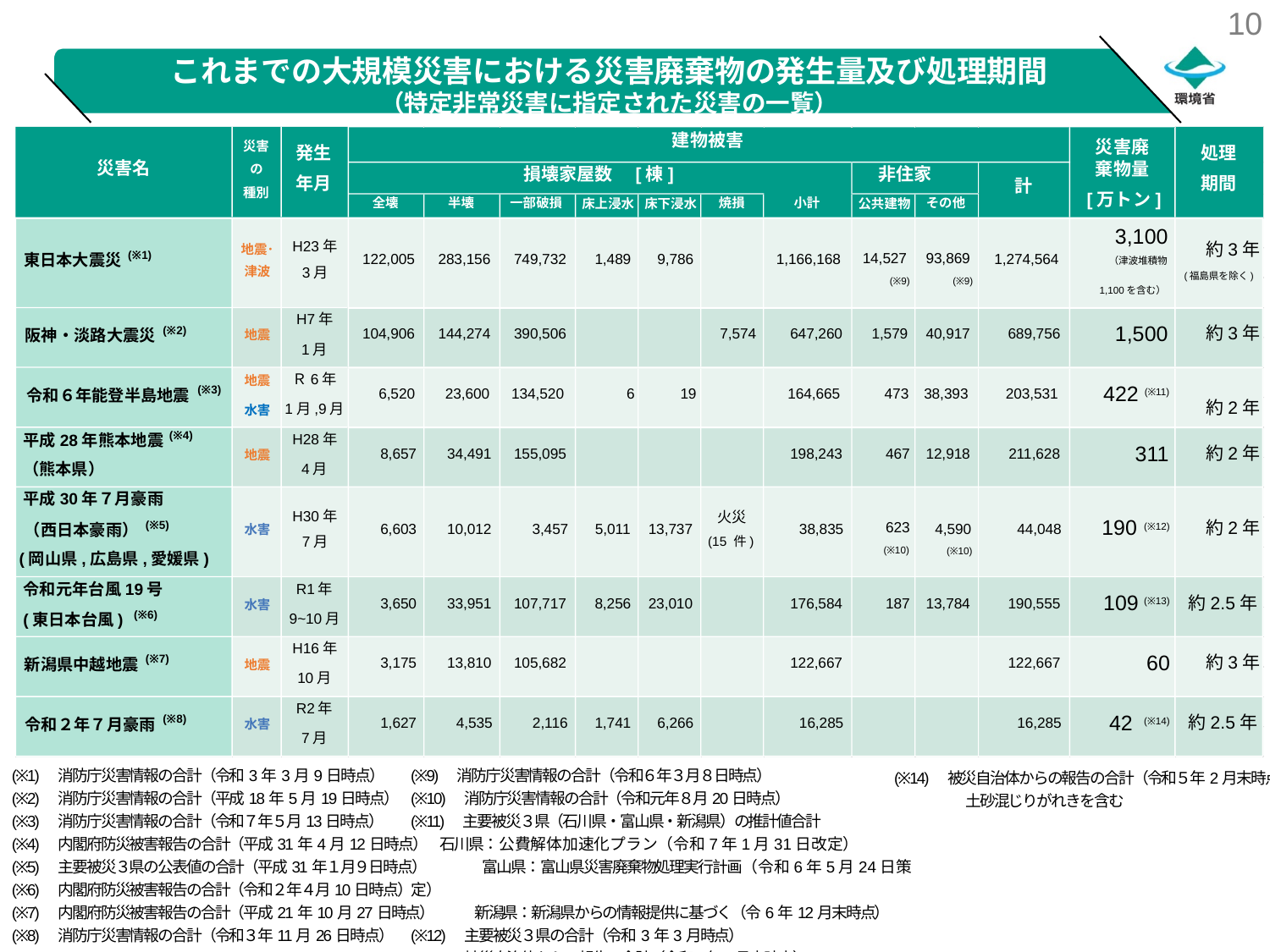

これまでの大規模災害における災害廃棄物の発生量及び処理期間
（特定非常災害に指定された災害の一覧）

建物被害
災害廃
災害
発生
処理
災害名
棄物量
の
損壊家屋数　[棟]
非住家
年月
期間
計
種別
 [万トン]
全壊
半壊
一部破損
焼損
小計
その他
床上浸水
床下浸水
公共建物

3,100

H23年
約3年
地震･
(※1)
14,527
93,869
東日本大震災
122,005
283,156
749,732
1,489
9,786
1,166,168
1,274,564
（津波堆積物
津波
3月
(福島県を除く)
(※9)
(※9)
   1,100を含む）

H7年
1,500
約3年
(※2)
104,906
144,274
390,506
7,574
647,260
1,579
40,917
689,756
阪神・淡路大震災
地震
1月

Ｒ6年
地震
422
(※3)
6,520
23,600
134,520
6
19
164,665
473
38,393
203,531
令和６年能登半島地震
(※11)
約2年
1月,9月
水害

(※4)
H28年
平成28年熊本地震
311
約2年
8,657
34,491
155,095
198,243
467
12,918
211,628
地震
（熊本県）
4月

平成30年７月豪雨

H30年
火災
   190
約2年
(※5)
623
6,603
10,012
3,457
5,011
13,737
38,835
4,590
44,048
（西日本豪雨）
(※12)
水害
7月
(15 件)
(※10)
(※10)
(岡山県,広島県,愛媛県)

令和元年台風19号
R1年
109
約2.5年
3,650
33,951
107,717
8,256
23,010
176,584
187
13,784
190,555
(※13)
水害
(※6)
9~10月
(東日本台風)

H16年
60
約3年
(※7)
3,175
13,810
105,682
122,667
122,667
新潟県中越地震
地震
10月

R2年
42
約2.5年
(※8)
1,627
4,535
2,116
1,741
6,266
16,285
16,285
令和２年７月豪雨
(※14)
水害
7月

焼損
一部破損
床下浸水
(※1)　消防庁災害情報の合計（令和3年3月9日時点）
(※2)　消防庁災害情報の合計（平成18年5月19日時点）
(※3)　消防庁災害情報の合計（令和７年５月13日時点）
(※4)　内閣府防災被害報告の合計（平成31年4月12日時点）
(※5)　主要被災３県の公表値の合計（平成31年１月９日時点）
(※6)　内閣府防災被害報告の合計（令和２年４月10日時点）
(※7)　内閣府防災被害報告の合計（平成21年10月27日時点）
(※8)　消防庁災害情報の合計（令和３年11月26日時点）

(※9)　消防庁災害情報の合計（令和６年３月８日時点）
(※10)　消防庁災害情報の合計（令和元年８月20日時点）
(※11)　主要被災３県（石川県・富山県・新潟県）の推計値合計
            石川県：公費解体加速化プラン（令和7年1月31日改定）
　　　　　富山県：富山県災害廃棄物処理実行計画（令和6年5月24日策定）
　　　　新潟県：新潟県からの情報提供に基づく（令6年12月末時点）
(※12)　主要被災３県の合計（令和3年3月時点）
(※13)　被災自治体からの報告の合計（令和４年３月末時点）

(※14)　被災自治体からの報告の合計（令和５年2月末時点）
　　　　　土砂混じりがれきを含む